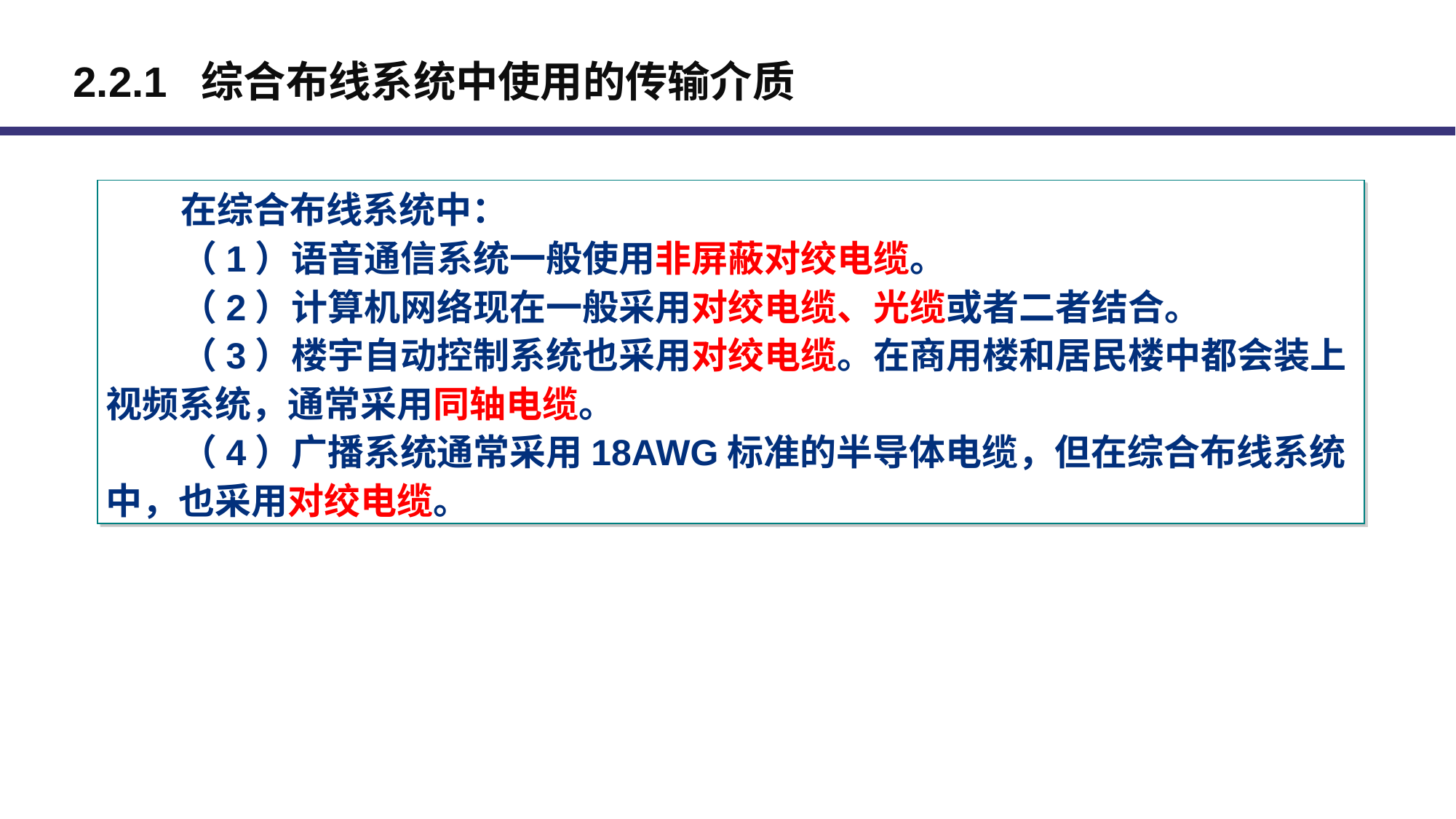

# 2.2.1  综合布线系统中使用的传输介质
在综合布线系统中：
（1）语音通信系统一般使用非屏蔽对绞电缆。
（2）计算机网络现在一般采用对绞电缆、光缆或者二者结合。
（3）楼宇自动控制系统也采用对绞电缆。在商用楼和居民楼中都会装上视频系统，通常采用同轴电缆。
（4）广播系统通常采用18AWG标准的半导体电缆，但在综合布线系统中，也采用对绞电缆。